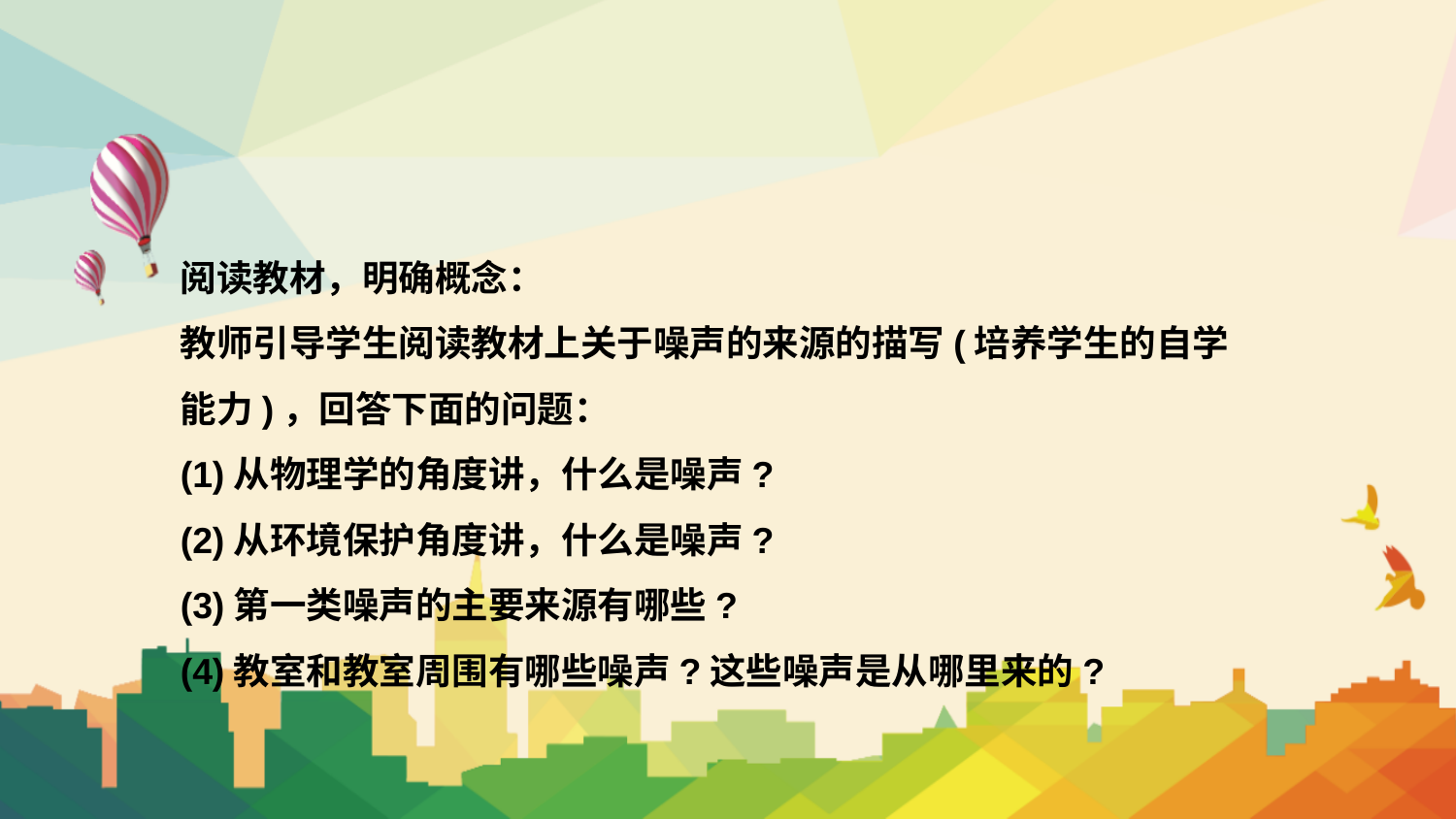

阅读教材，明确概念：
教师引导学生阅读教材上关于噪声的来源的描写(培养学生的自学能力)，回答下面的问题：
(1)从物理学的角度讲，什么是噪声?
(2)从环境保护角度讲，什么是噪声?
(3)第一类噪声的主要来源有哪些?
(4)教室和教室周围有哪些噪声?这些噪声是从哪里来的?